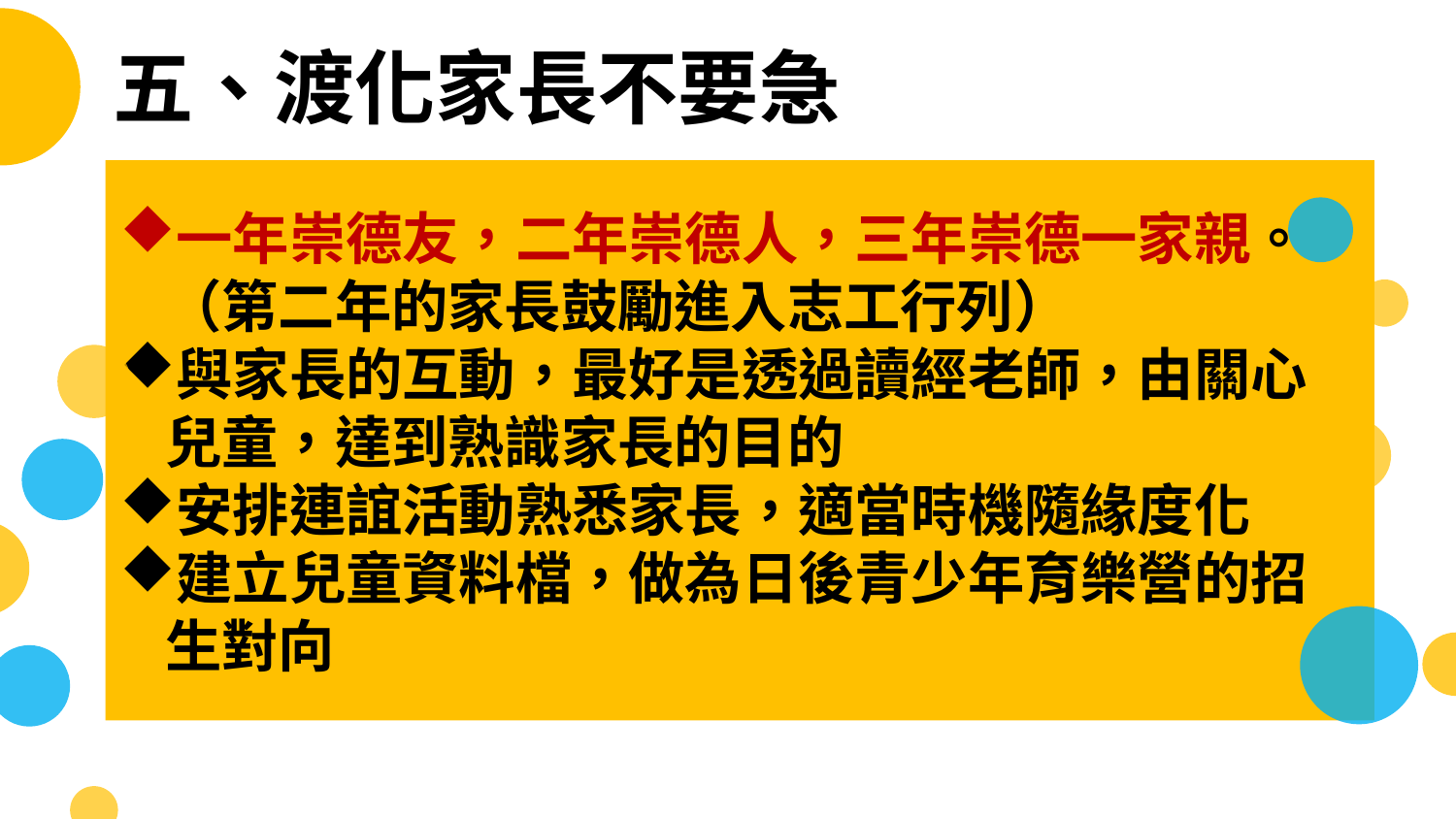

五、渡化家長不要急
一年崇德友，二年崇德人，三年崇德一家親。（第二年的家長鼓勵進入志工行列）
與家長的互動，最好是透過讀經老師，由關心兒童，達到熟識家長的目的
安排連誼活動熟悉家長，適當時機隨緣度化
建立兒童資料檔，做為日後青少年育樂營的招生對向